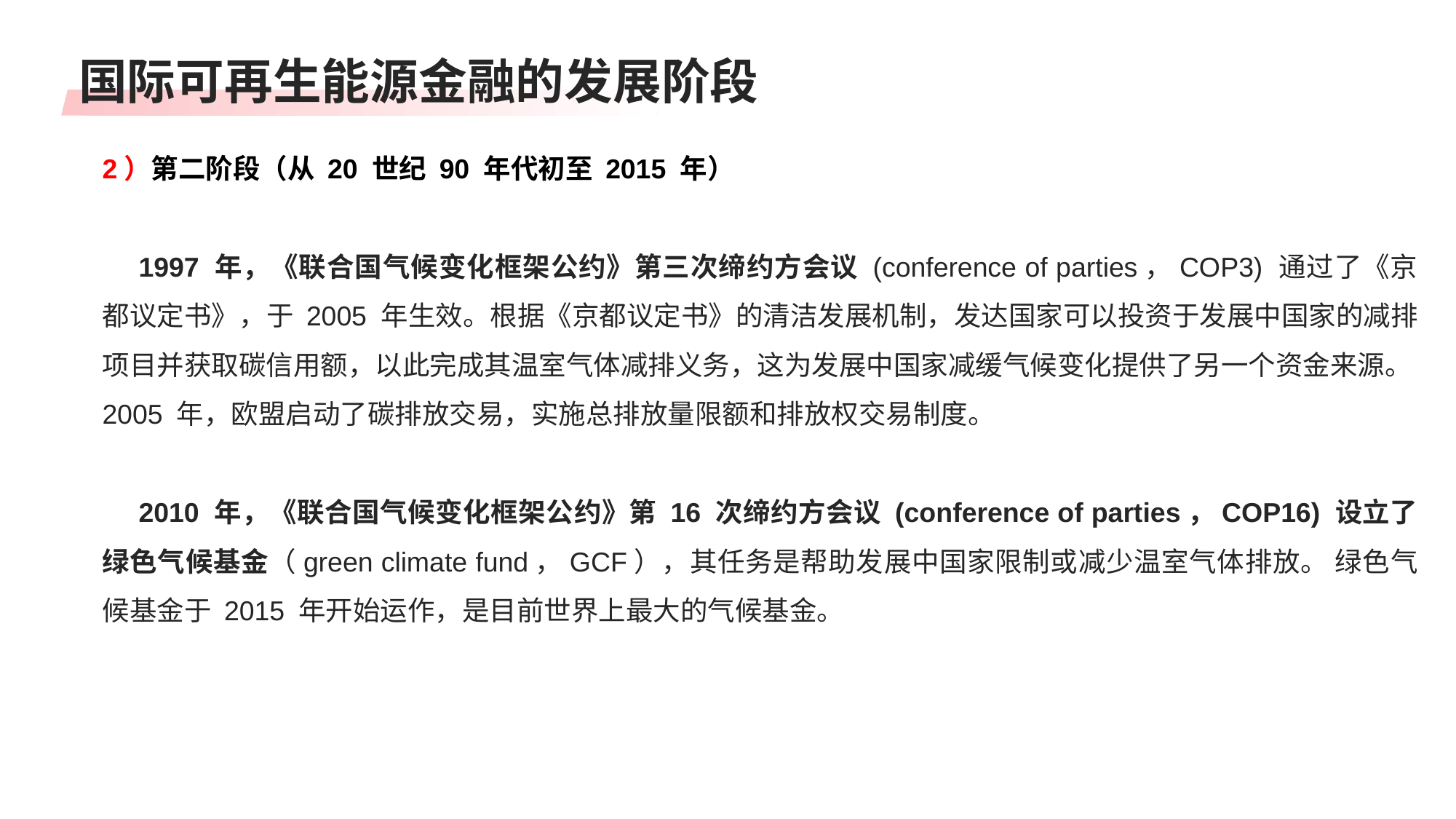

国际可再生能源金融的发展阶段

2）第二阶段（从 20 世纪 90 年代初至 2015 年）

1997 年，《联合国气候变化框架公约》第三次缔约方会议 (conference of parties，COP3) 通过了《京都议定书》，于 2005 年生效。根据《京都议定书》的清洁发展机制，发达国家可以投资于发展中国家的减排项目并获取碳信用额，以此完成其温室气体减排义务，这为发展中国家减缓气候变化提供了另一个资金来源。2005 年，欧盟启动了碳排放交易，实施总排放量限额和排放权交易制度。

2010 年，《联合国气候变化框架公约》第 16 次缔约方会议 (conference of parties，COP16) 设立了绿色气候基金（green climate fund，GCF），其任务是帮助发展中国家限制或减少温室气体排放。 绿色气候基金于 2015 年开始运作，是目前世界上最大的气候基金。